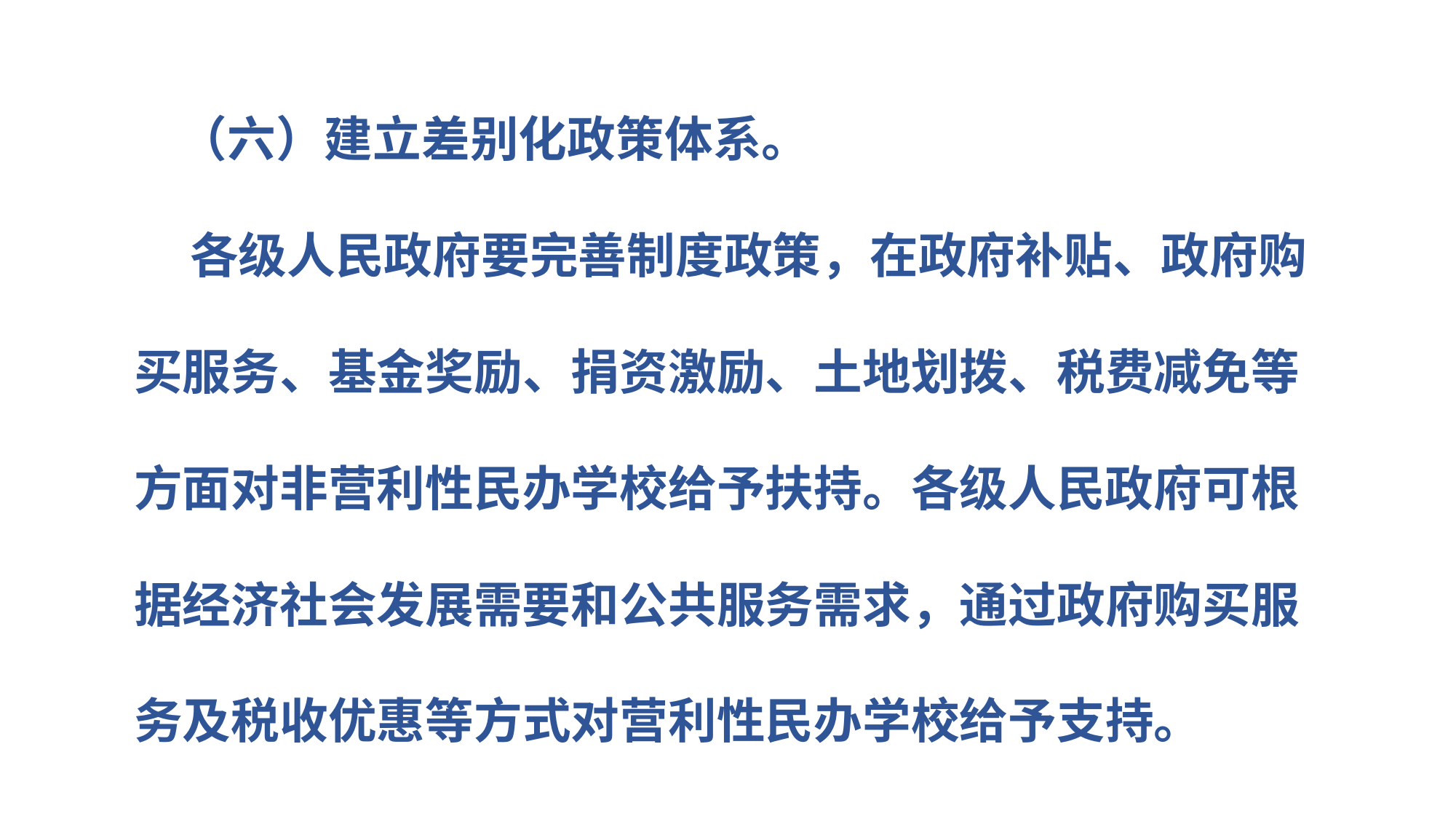

（六）建立差别化政策体系。
    各级人民政府要完善制度政策，在政府补贴、政府购买服务、基金奖励、捐资激励、土地划拨、税费减免等方面对非营利性民办学校给予扶持。各级人民政府可根据经济社会发展需要和公共服务需求，通过政府购买服务及税收优惠等方式对营利性民办学校给予支持。